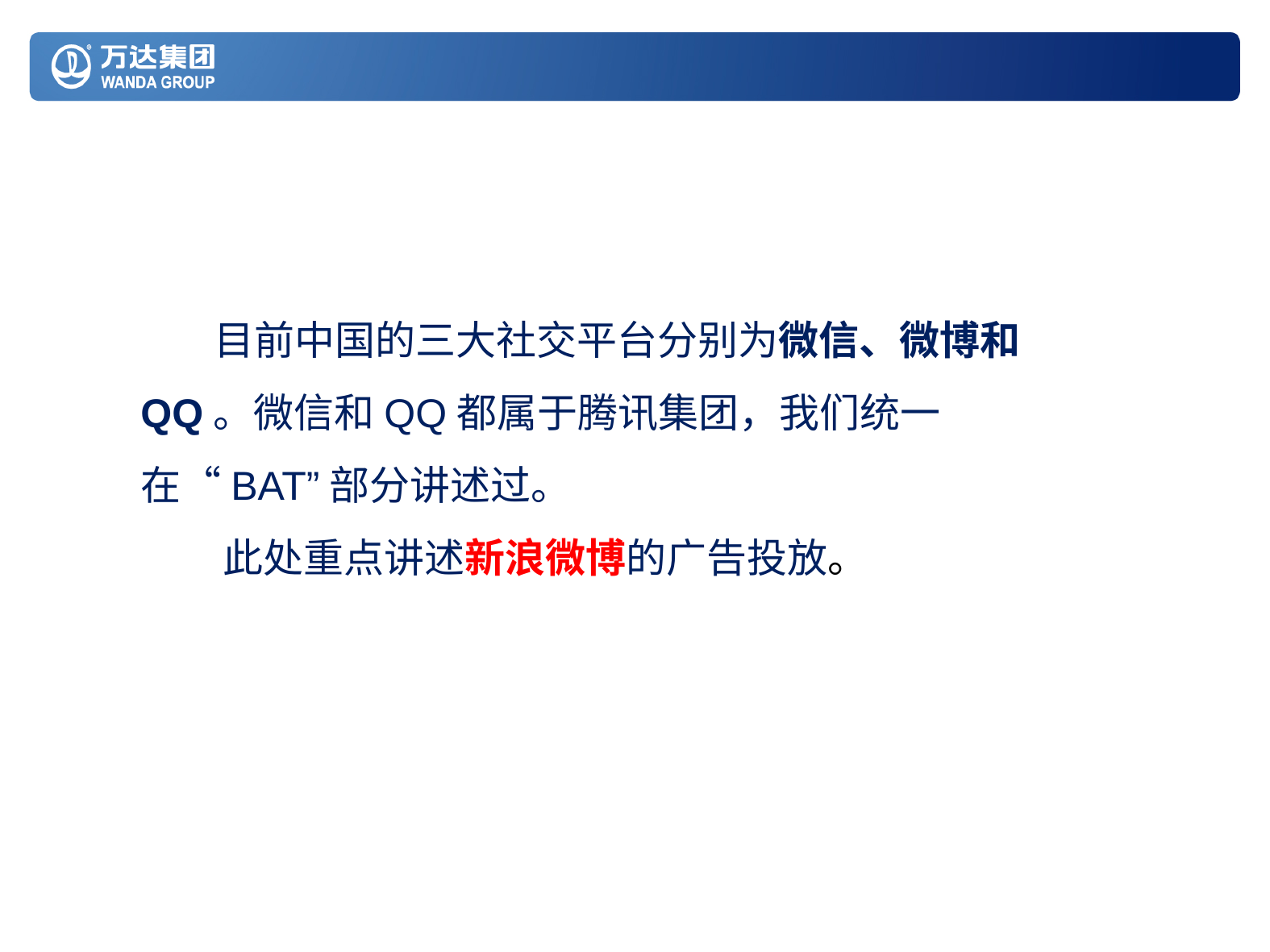

目前中国的三大社交平台分别为微信、微博和QQ。微信和QQ都属于腾讯集团，我们统一在“BAT”部分讲述过。
        此处重点讲述新浪微博的广告投放。